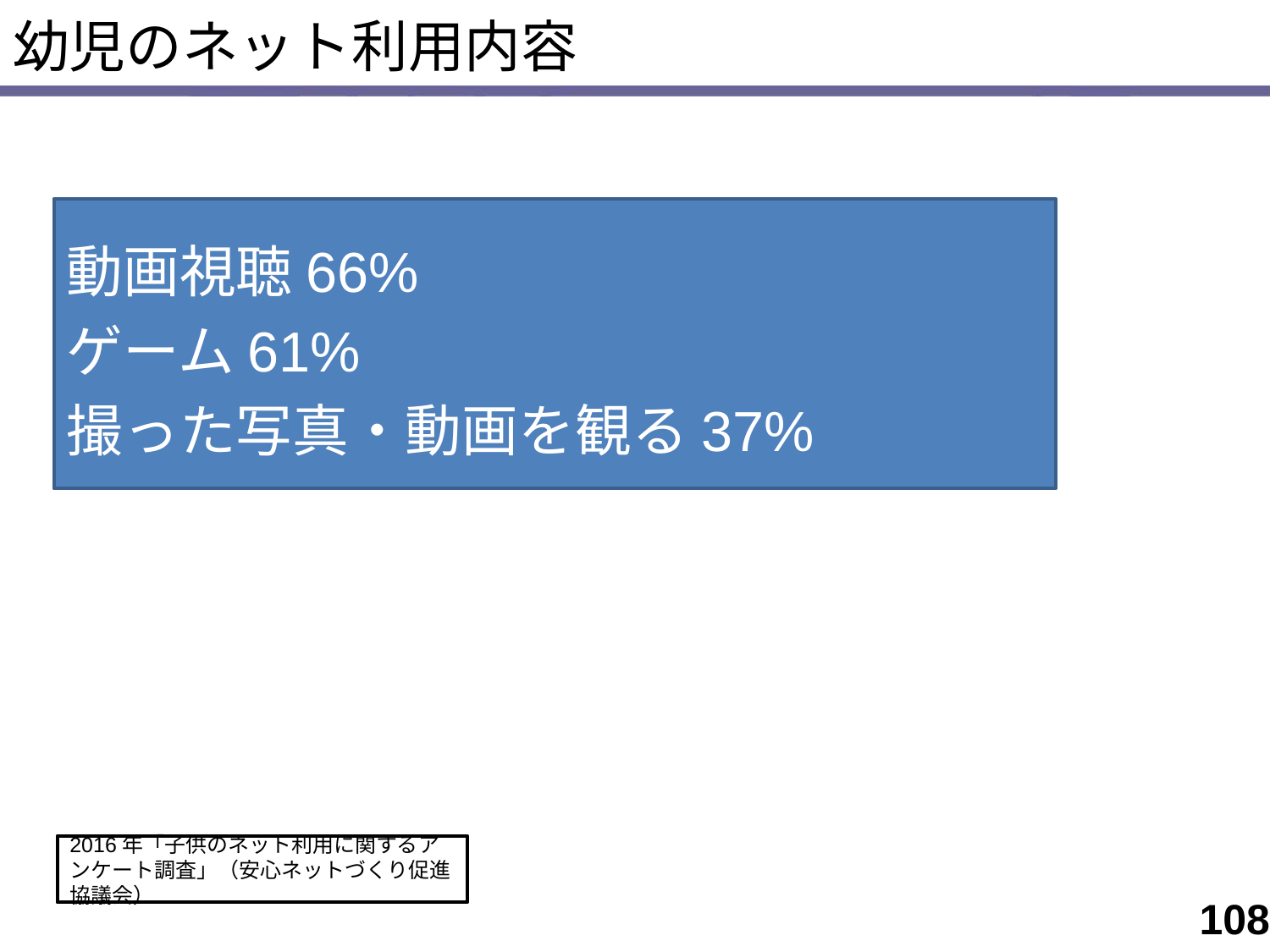

# 幼児のネット利用内容
動画視聴66%
ゲーム61%
撮った写真・動画を観る37%
2016年「子供のネット利用に関するアンケート調査」（安心ネットづくり促進協議会）
108